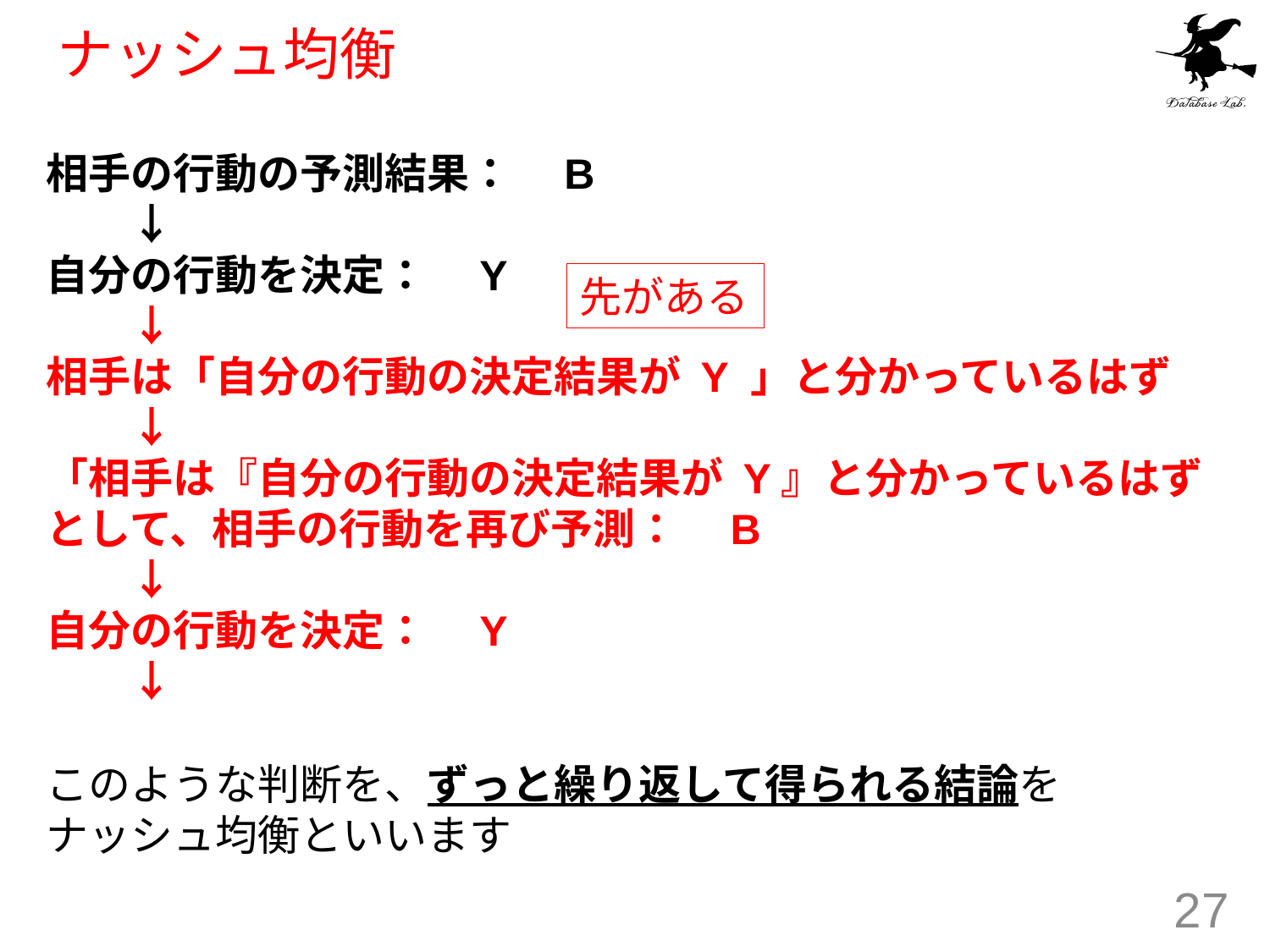

# ナッシュ均衡

相手の行動の予測結果：　B
　　↓
自分の行動を決定：　Y
　　↓
相手は「自分の行動の決定結果が Y 」と分かっているはず
　　↓
「相手は『自分の行動の決定結果が Y』と分かっているはず
として、相手の行動を再び予測：　B
　　↓
自分の行動を決定：　Y
　　↓
先がある
このような判断を、ずっと繰り返して得られる結論を
ナッシュ均衡といいます
27